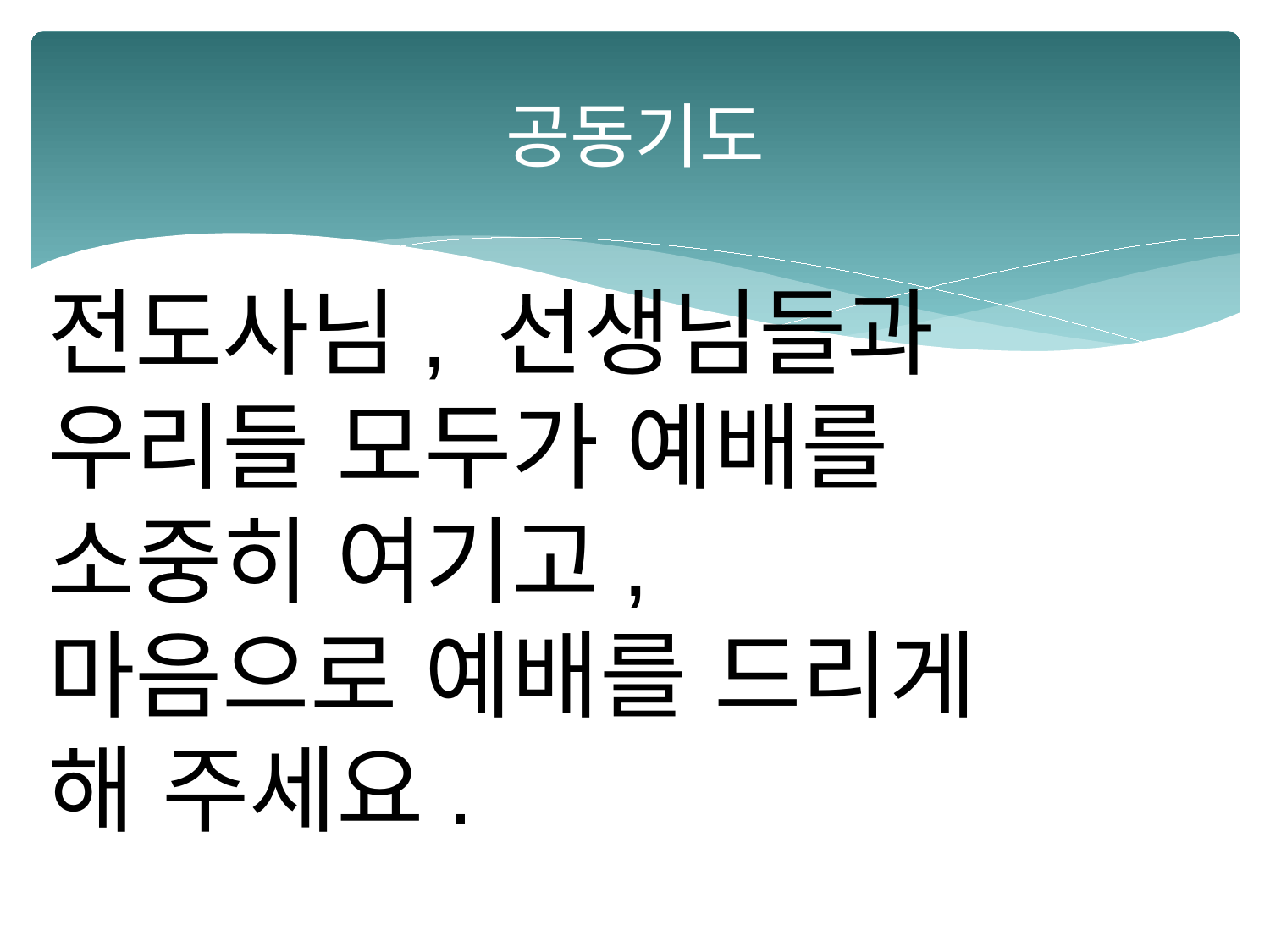

# 공동기도

전도사님, 선생님들과
우리들 모두가 예배를
소중히 여기고,
마음으로 예배를 드리게
해 주세요.